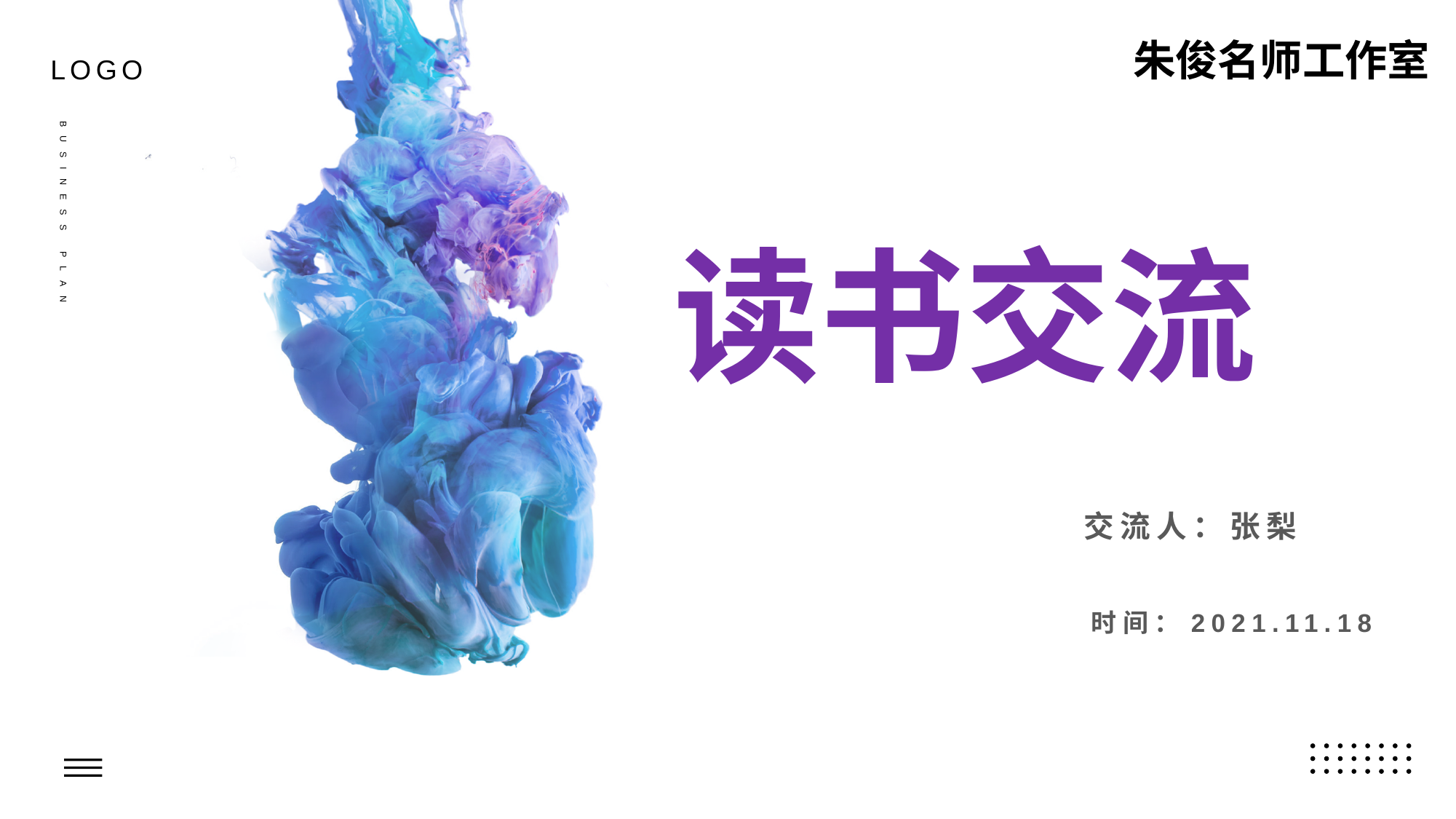

朱俊名师工作室
LOGO
BUSINESS PLAN
# 读书交流
交流人：张梨
时间：2021.11.18